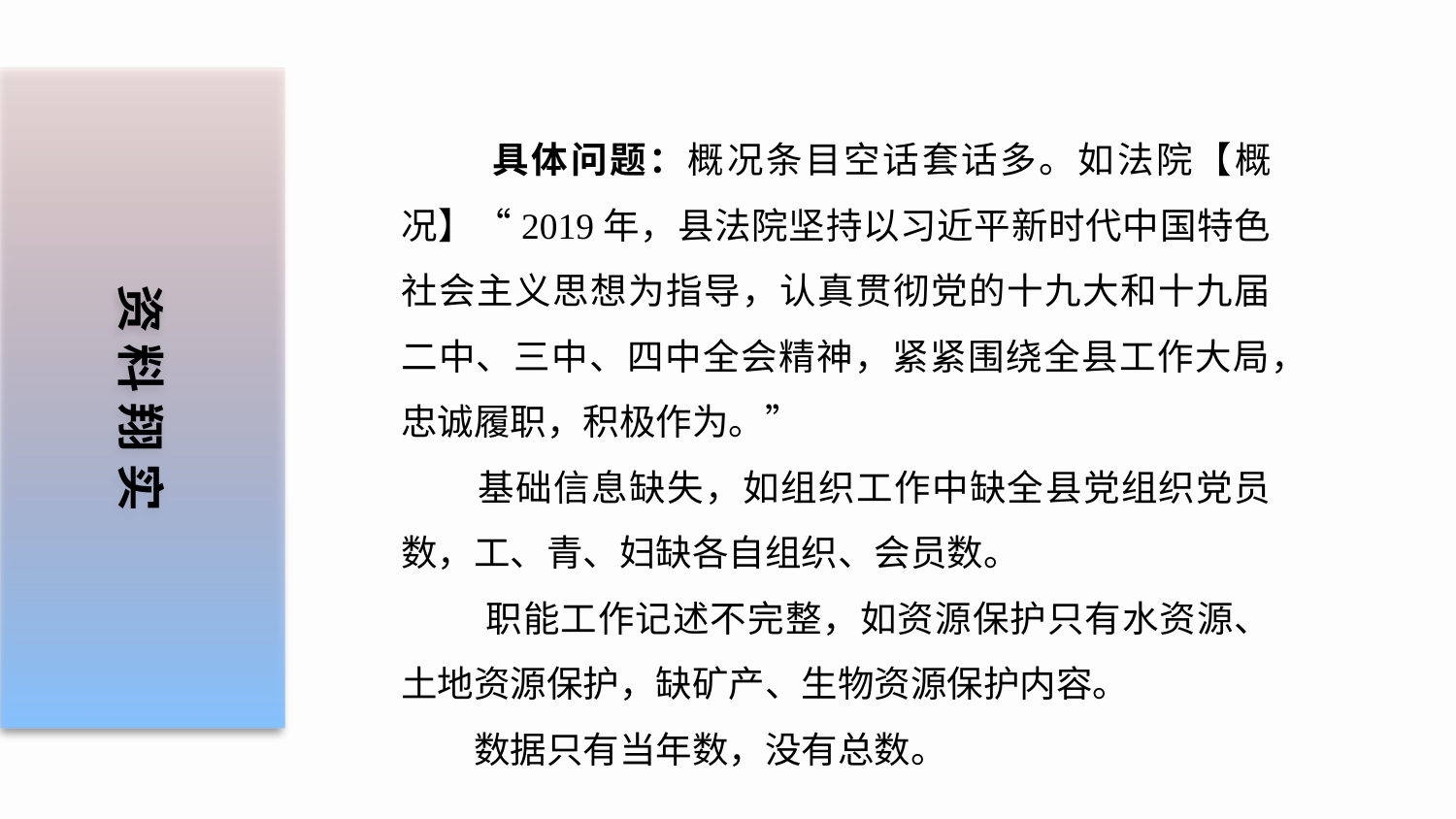

资 料 翔 实
   具体问题：概况条目空话套话多。如法院【概况】“2019年，县法院坚持以习近平新时代中国特色社会主义思想为指导，认真贯彻党的十九大和十九届二中、三中、四中全会精神，紧紧围绕全县工作大局，忠诚履职，积极作为。”
  基础信息缺失，如组织工作中缺全县党组织党员数，工、青、妇缺各自组织、会员数。
   职能工作记述不完整，如资源保护只有水资源、土地资源保护，缺矿产、生物资源保护内容。
  数据只有当年数，没有总数。